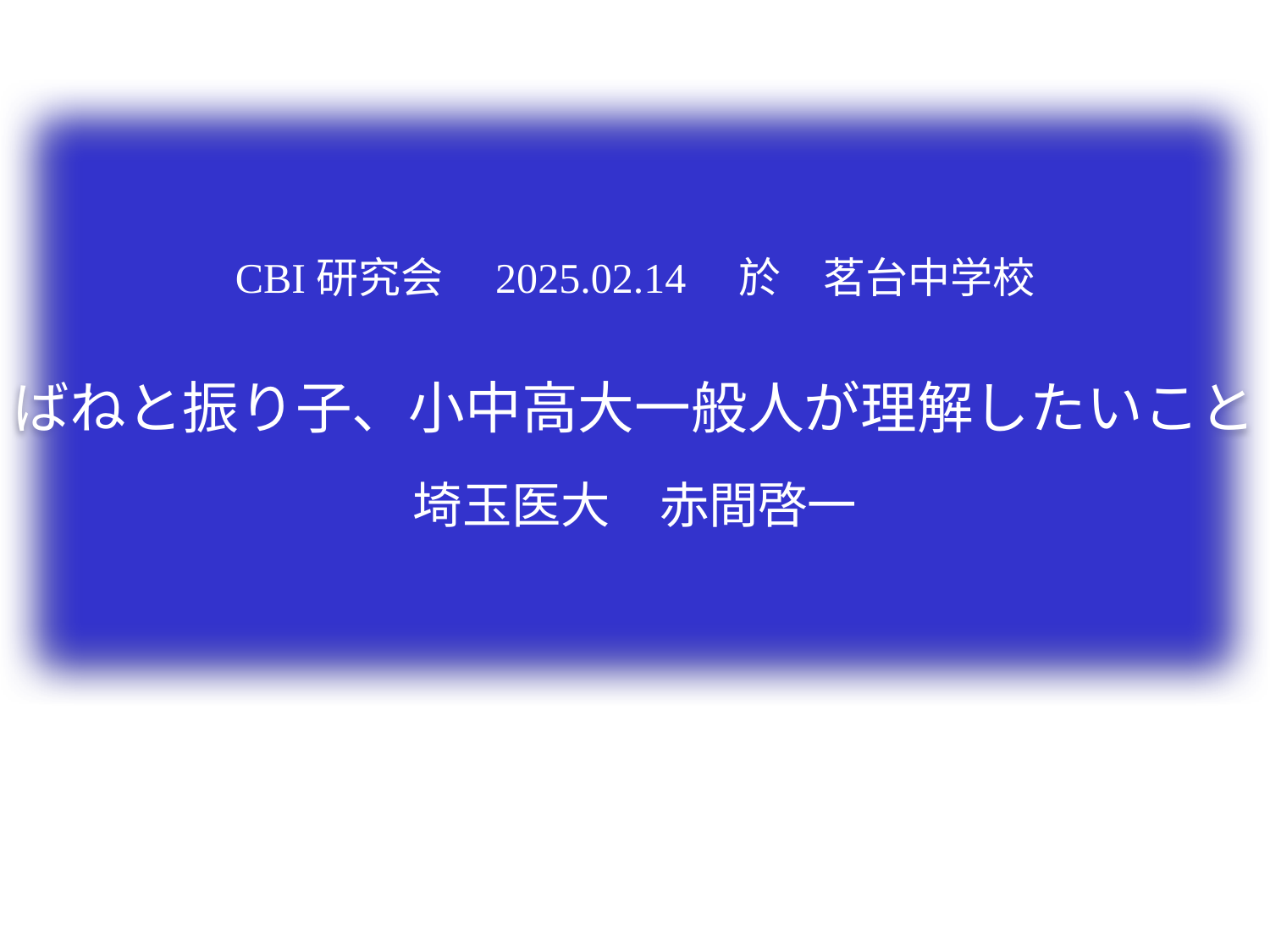

CBI研究会　2025.02.14　於　茗台中学校

ばねと振り子、小中高大一般人が理解したいこと

埼玉医大　赤間啓一